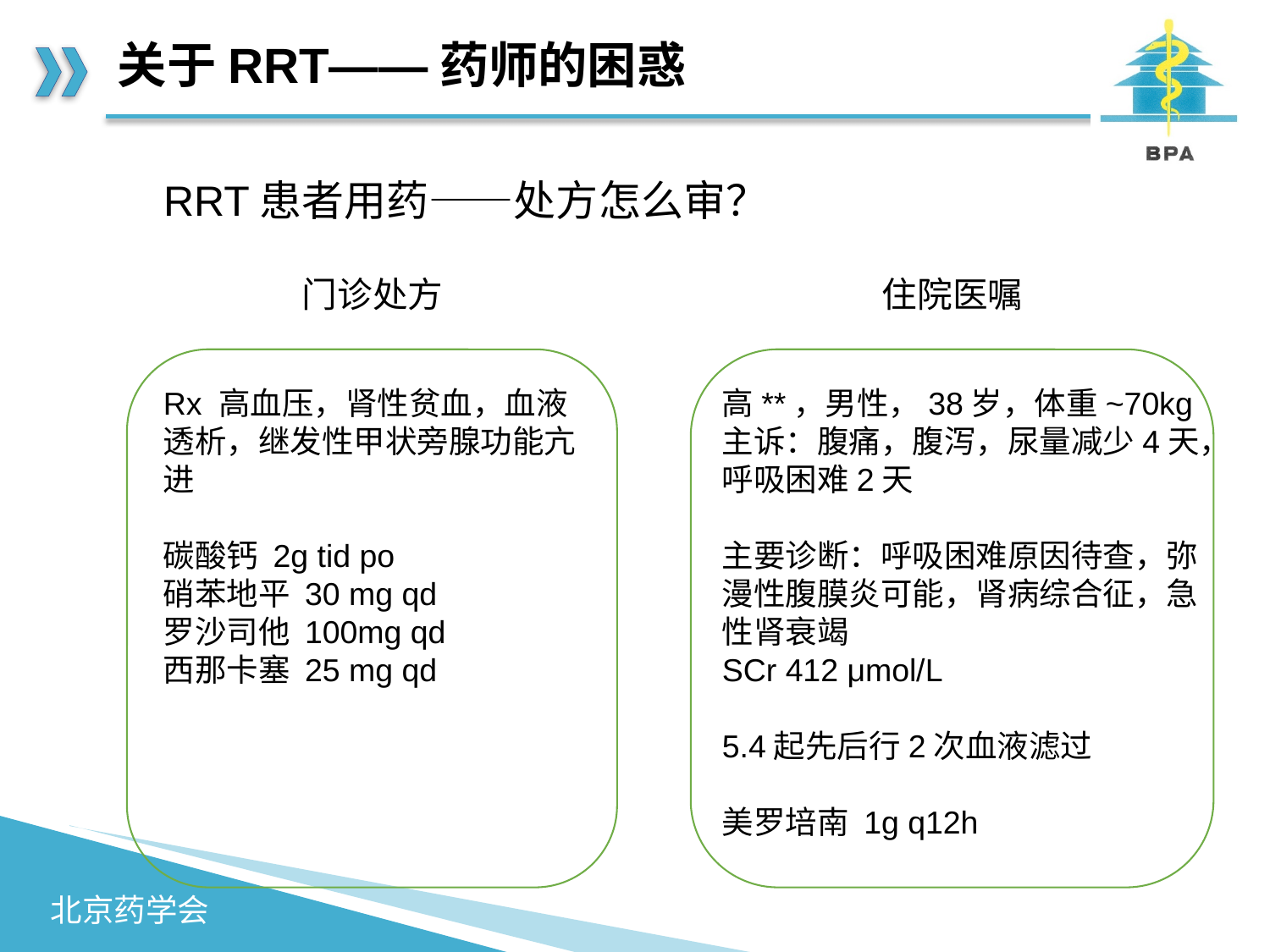

# 关于RRT——药师的困惑
RRT患者用药——处方怎么审？

门诊处方
住院医嘱

Rx 高血压，肾性贫血，血液透析，继发性甲状旁腺功能亢进

碳酸钙 2g tid po
硝苯地平 30 mg qd
罗沙司他 100mg qd
西那卡塞 25 mg qd

高**，男性，38岁，体重~70kg
主诉：腹痛，腹泻，尿量减少4天，呼吸困难2天

主要诊断：呼吸困难原因待查，弥漫性腹膜炎可能，肾病综合征，急性肾衰竭
SCr 412 μmol/L

5.4起先后行2次血液滤过

美罗培南 1g q12h